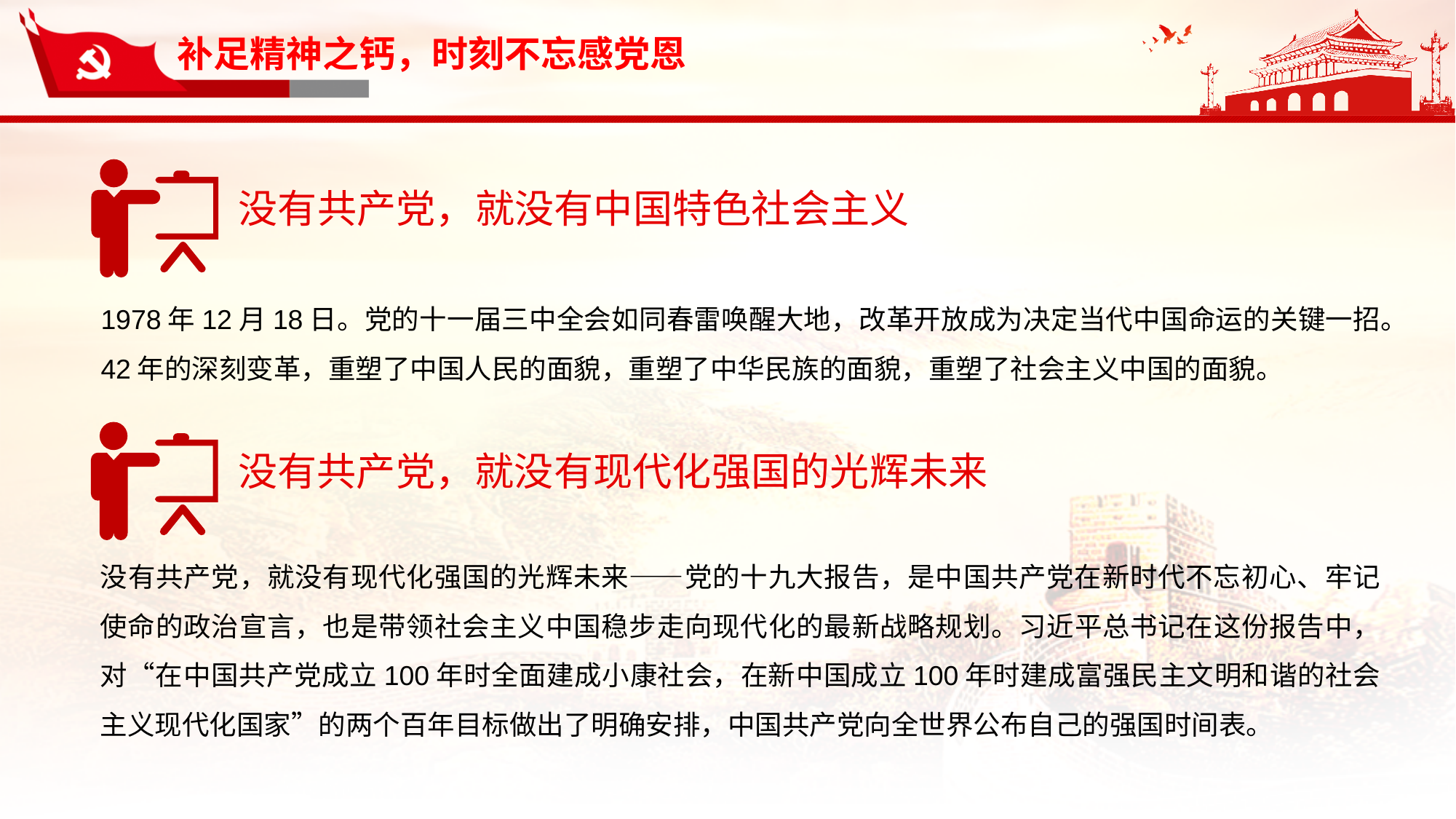

没有共产党，就没有中国特色社会主义
1978年12月18日。党的十一届三中全会如同春雷唤醒大地，改革开放成为决定当代中国命运的关键一招。42年的深刻变革，重塑了中国人民的面貌，重塑了中华民族的面貌，重塑了社会主义中国的面貌。

没有共产党，就没有现代化强国的光辉未来
没有共产党，就没有现代化强国的光辉未来——党的十九大报告，是中国共产党在新时代不忘初心、牢记使命的政治宣言，也是带领社会主义中国稳步走向现代化的最新战略规划。习近平总书记在这份报告中，对“在中国共产党成立100年时全面建成小康社会，在新中国成立100年时建成富强民主文明和谐的社会主义现代化国家”的两个百年目标做出了明确安排，中国共产党向全世界公布自己的强国时间表。